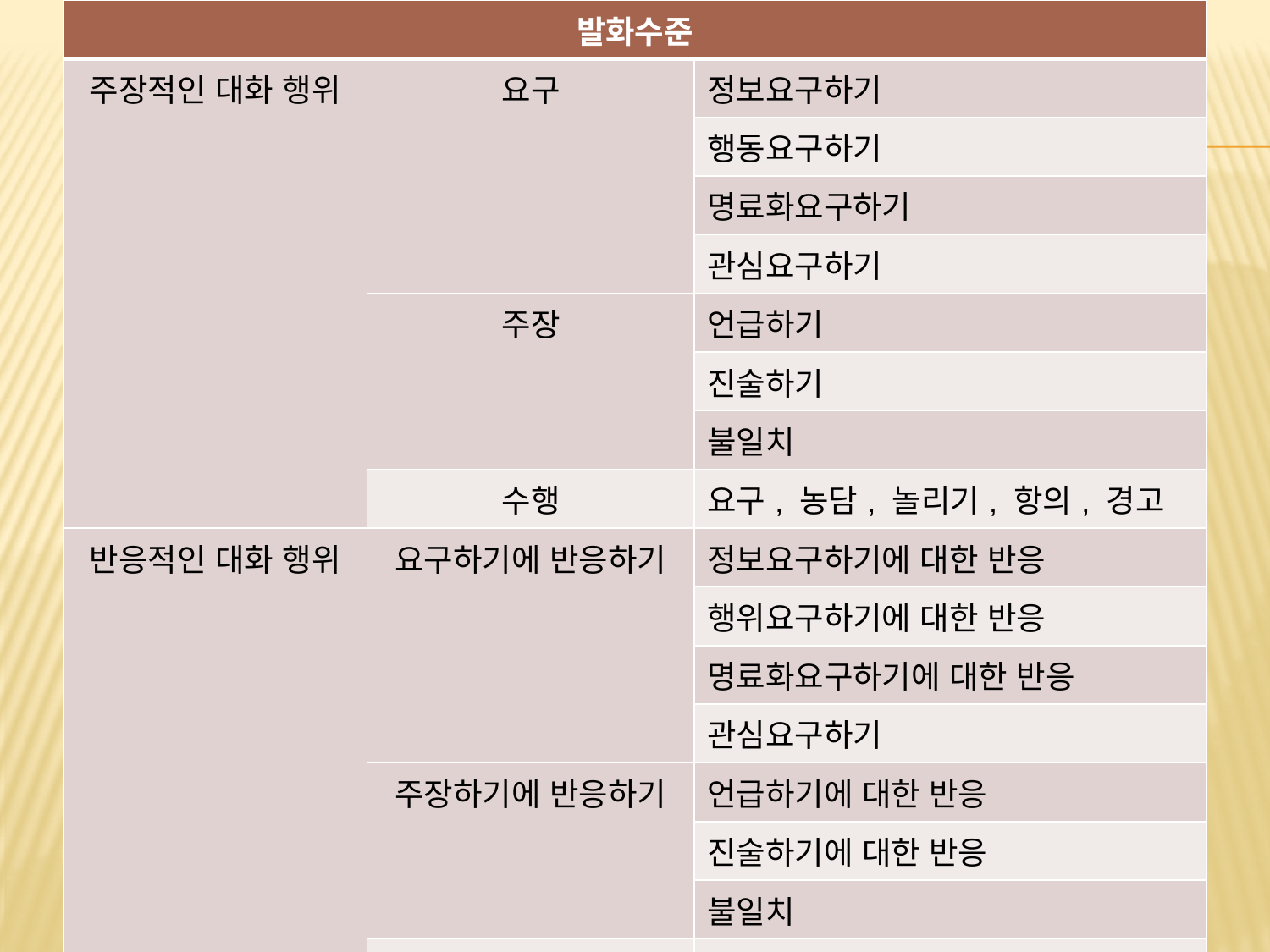

| 발화수준 |  |  |
| --- | --- | --- |
| 주장적인 대화 행위 | 요구 | 정보요구하기 |
|  |  | 행동요구하기 |
|  |  | 명료화요구하기 |
|  |  | 관심요구하기 |
|  | 주장 | 언급하기 |
|  |  | 진술하기 |
|  |  | 불일치 |
|  | 수행 | 요구, 농담, 놀리기, 항의, 경고 |
| 반응적인 대화 행위 | 요구하기에 반응하기 | 정보요구하기에 대한 반응 |
|  |  | 행위요구하기에 대한 반응 |
|  |  | 명료화요구하기에 대한 반응 |
|  |  | 관심요구하기 |
|  | 주장하기에 반응하기 | 언급하기에 대한 반응 |
|  |  | 진술하기에 대한 반응 |
|  |  | 불일치 |
|  | 수행하기에 반응하기 |  |
| 기타 | 모방 |  |
|  | 기타 |  |
#